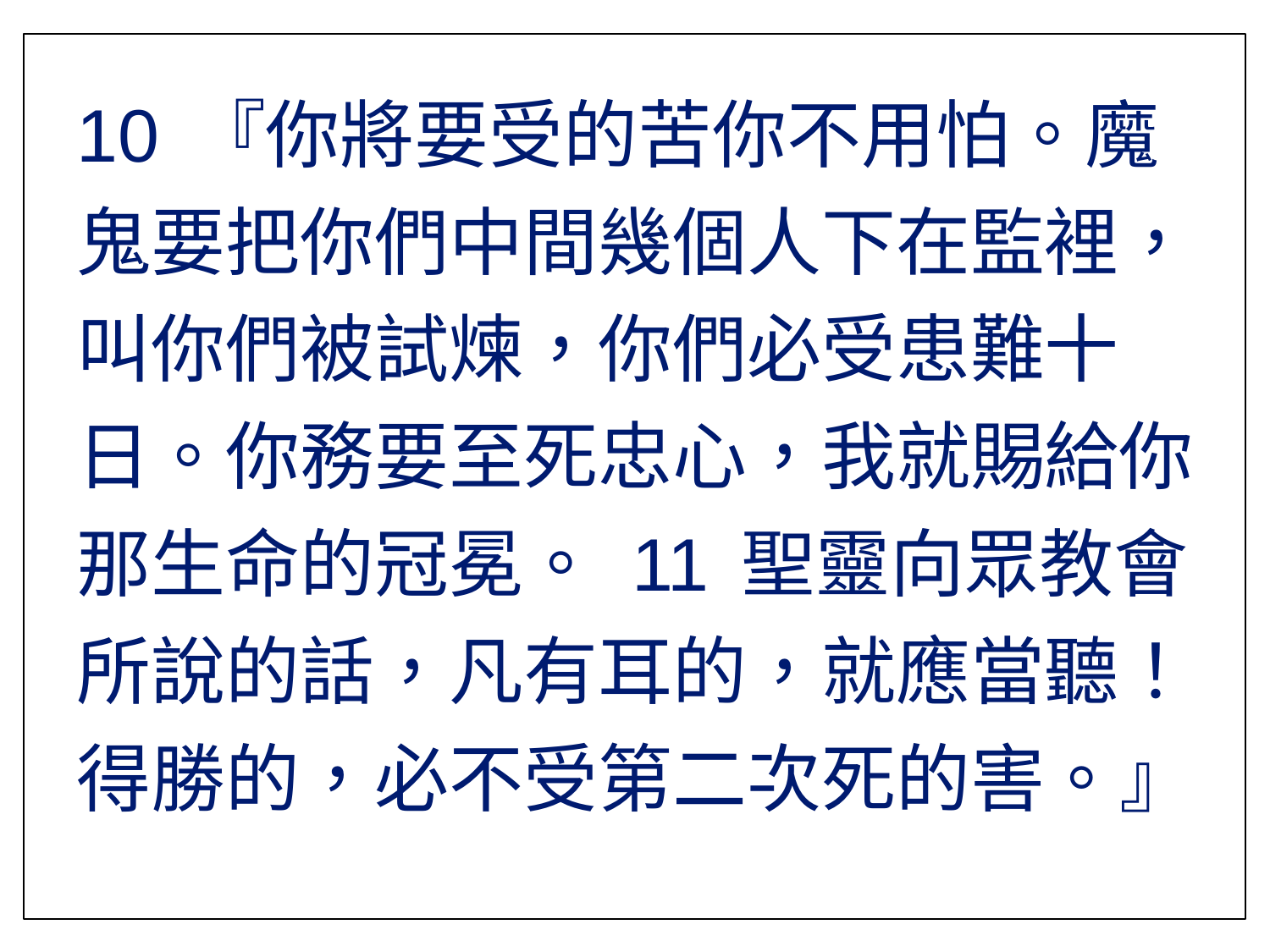

10 『你將要受的苦你不用怕。魔鬼要把你們中間幾個人下在監裡，叫你們被試煉，你們必受患難十日。你務要至死忠心，我就賜給你那生命的冠冕。 11 聖靈向眾教會所說的話，凡有耳的，就應當聽！得勝的，必不受第二次死的害。』